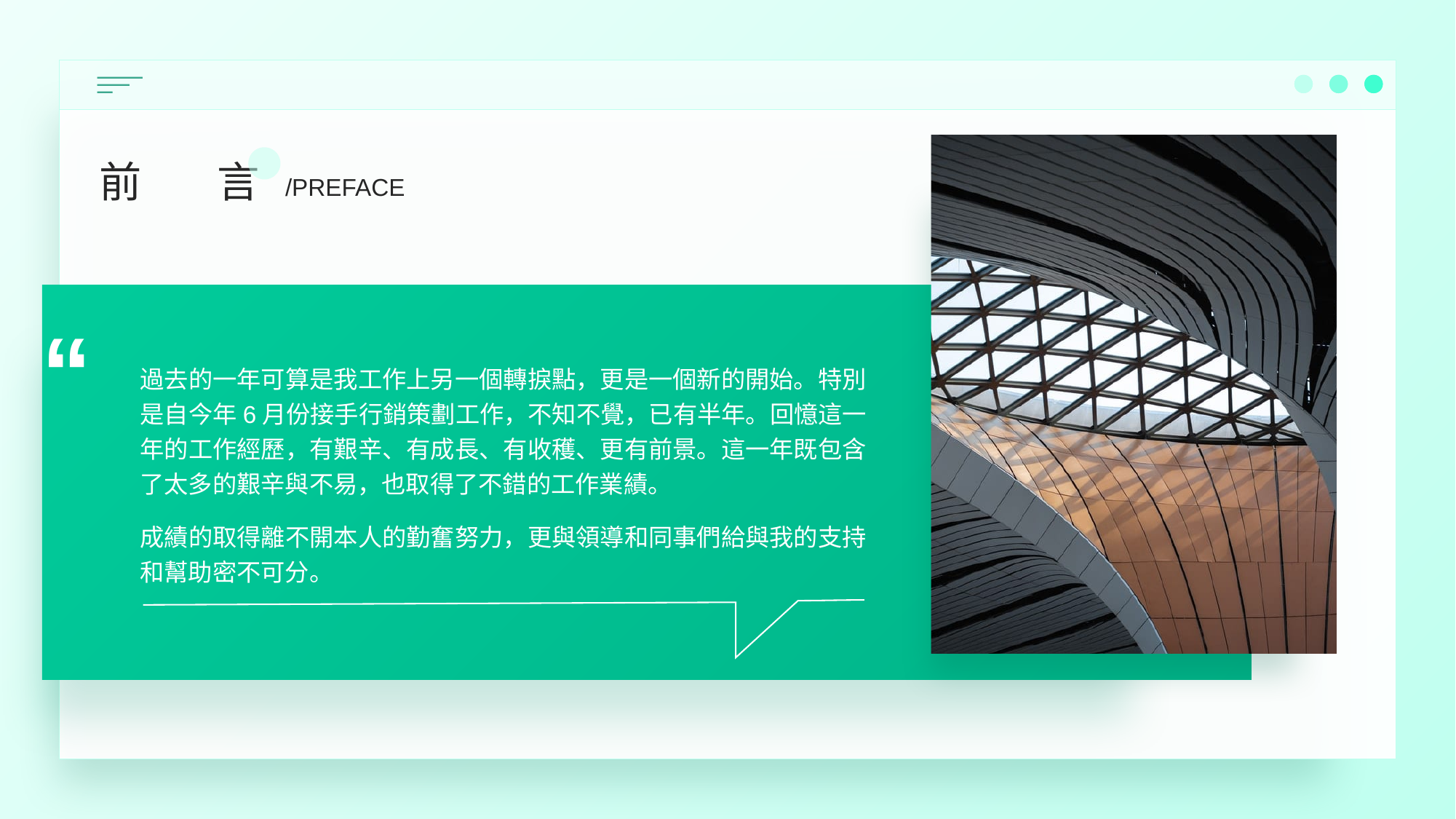

前        言
/PREFACE
“

過去的一年可算是我工作上另一個轉捩點，更是一個新的開始。特別是自今年6月份接手行銷策劃工作，不知不覺，已有半年。回憶這一年的工作經歷，有艱辛、有成長、有收穫、更有前景。這一年既包含了太多的艱辛與不易，也取得了不錯的工作業績。
成績的取得離不開本人的勤奮努力，更與領導和同事們給與我的支持和幫助密不可分。